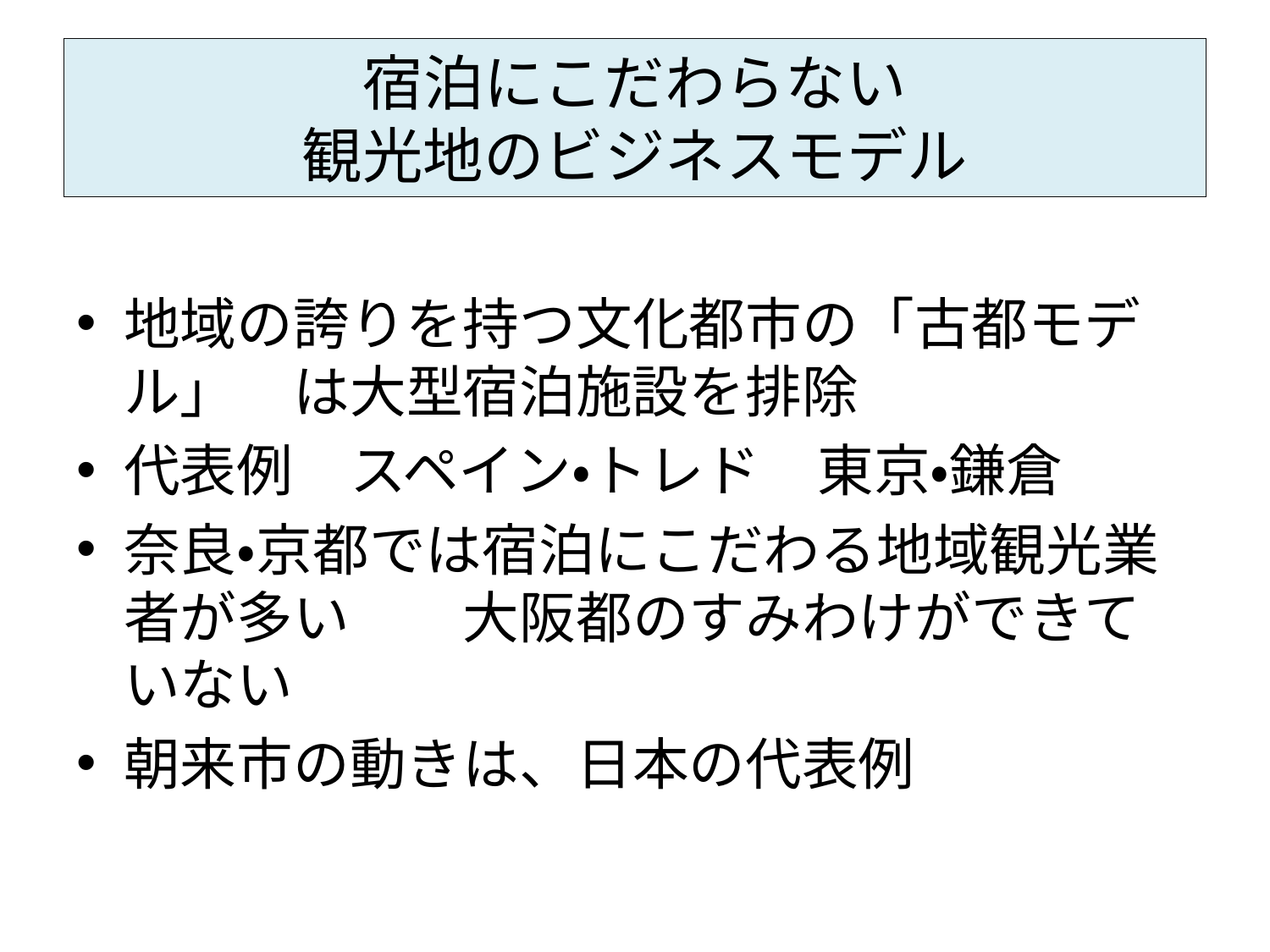

# 宿泊にこだわらない 観光地のビジネスモデル
地域の誇りを持つ文化都市の「古都モデル」　は大型宿泊施設を排除
代表例　スペイン・トレド　東京・鎌倉
奈良・京都では宿泊にこだわる地域観光業者が多い　　大阪都のすみわけができていない
朝来市の動きは、日本の代表例